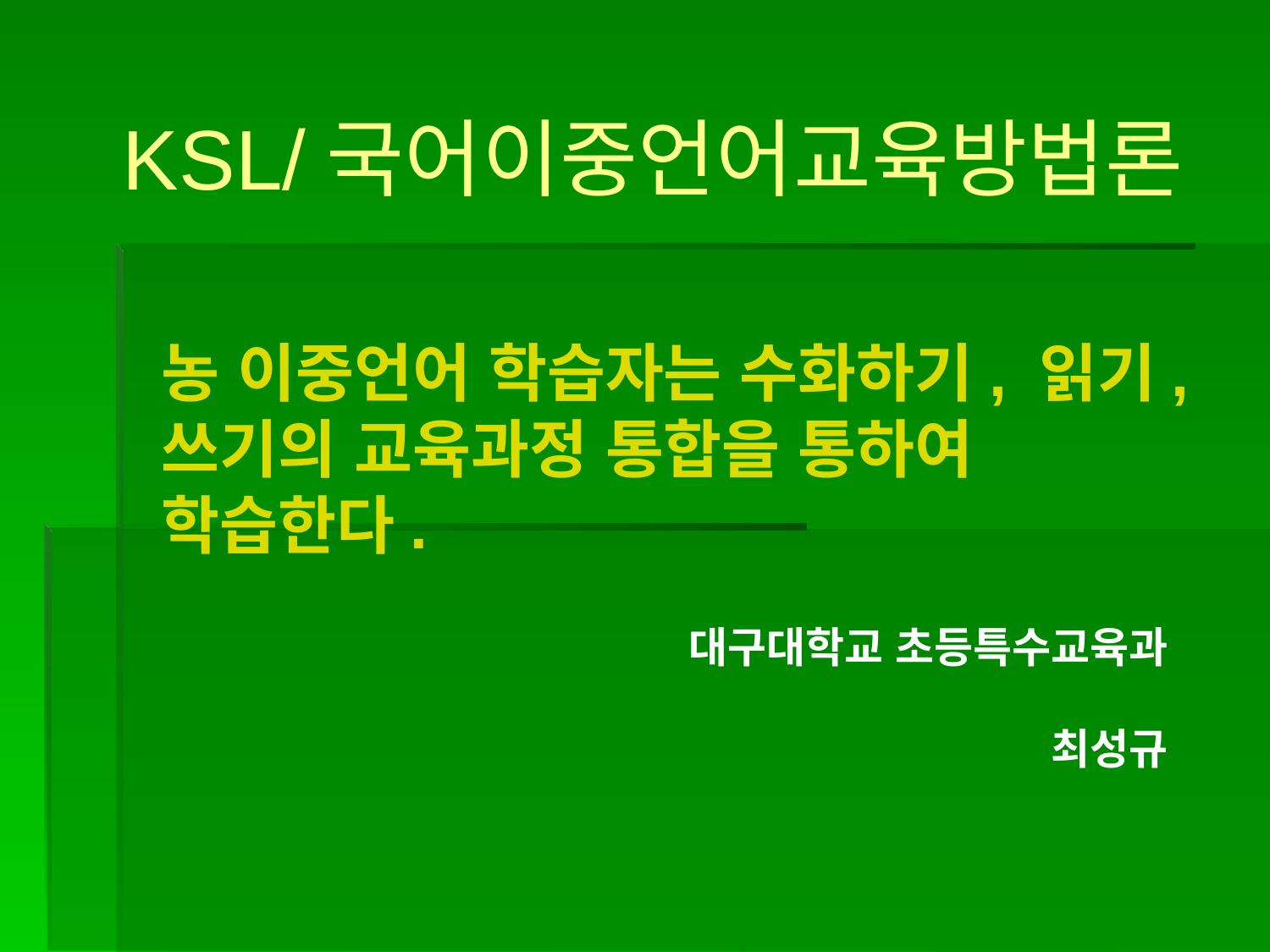

KSL/국어이중언어교육방법론
농 이중언어 학습자는 수화하기, 읽기, 쓰기의 교육과정 통합을 통하여 학습한다.
대구대학교 초등특수교육과

최성규